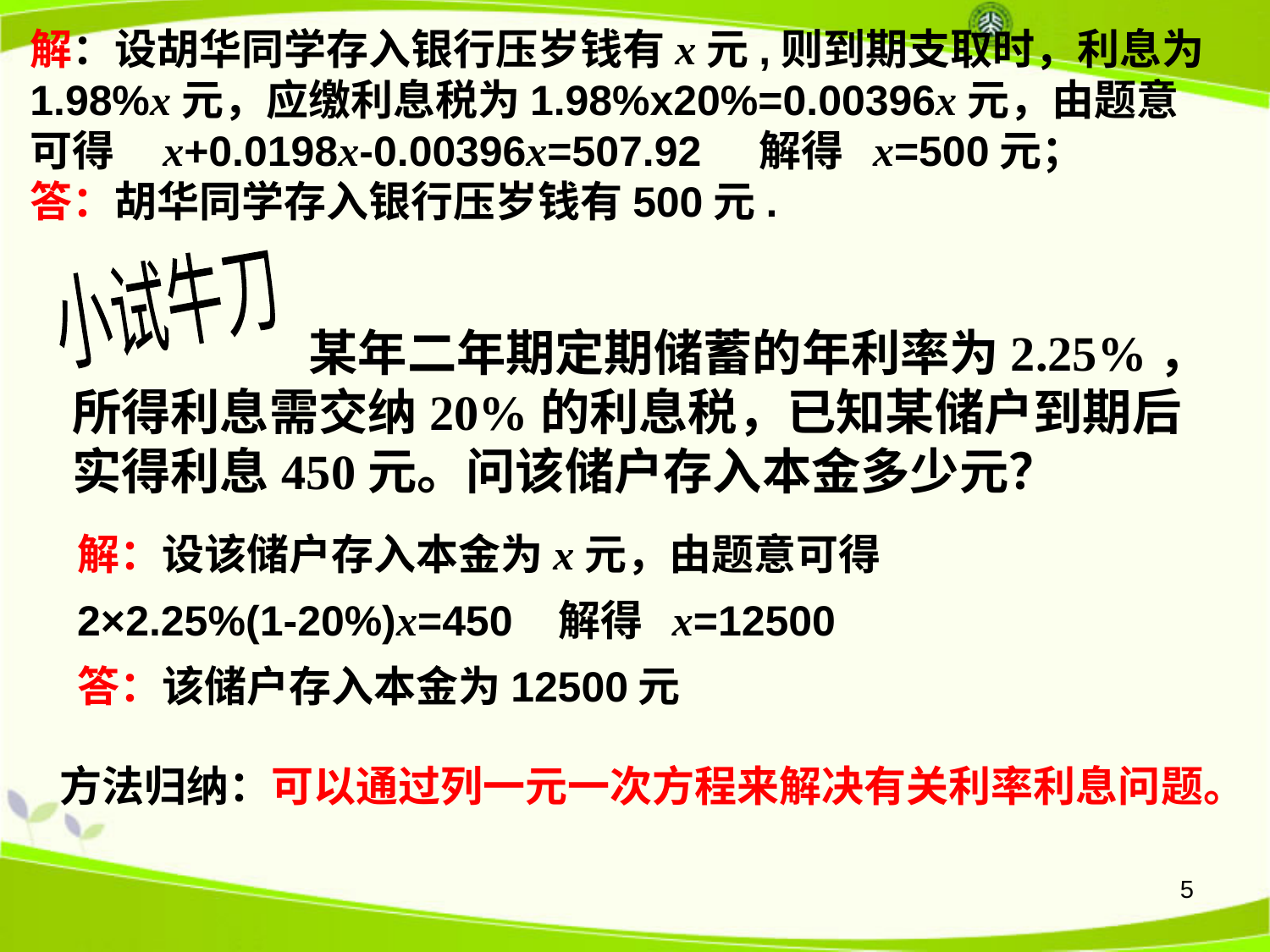

解：设胡华同学存入银行压岁钱有x元,则到期支取时，利息为
1.98%x元，应缴利息税为1.98%x20%=0.00396x元，由题意
可得    x+0.0198x-0.00396x=507.92    解得  x=500元；
答：胡华同学存入银行压岁钱有500元.
小试牛刀
                    某年二年期定期储蓄的年利率为2.25%，
所得利息需交纳20%的利息税，已知某储户到期后
实得利息450元。问该储户存入本金多少元？
解：设该储户存入本金为x元，由题意可得
2×2.25%(1-20%)x=450   解得  x=12500
答：该储户存入本金为12500元
| 方法归纳：可以通过列一元一次方程来解决有关利率利息问题。 |
| --- |
5